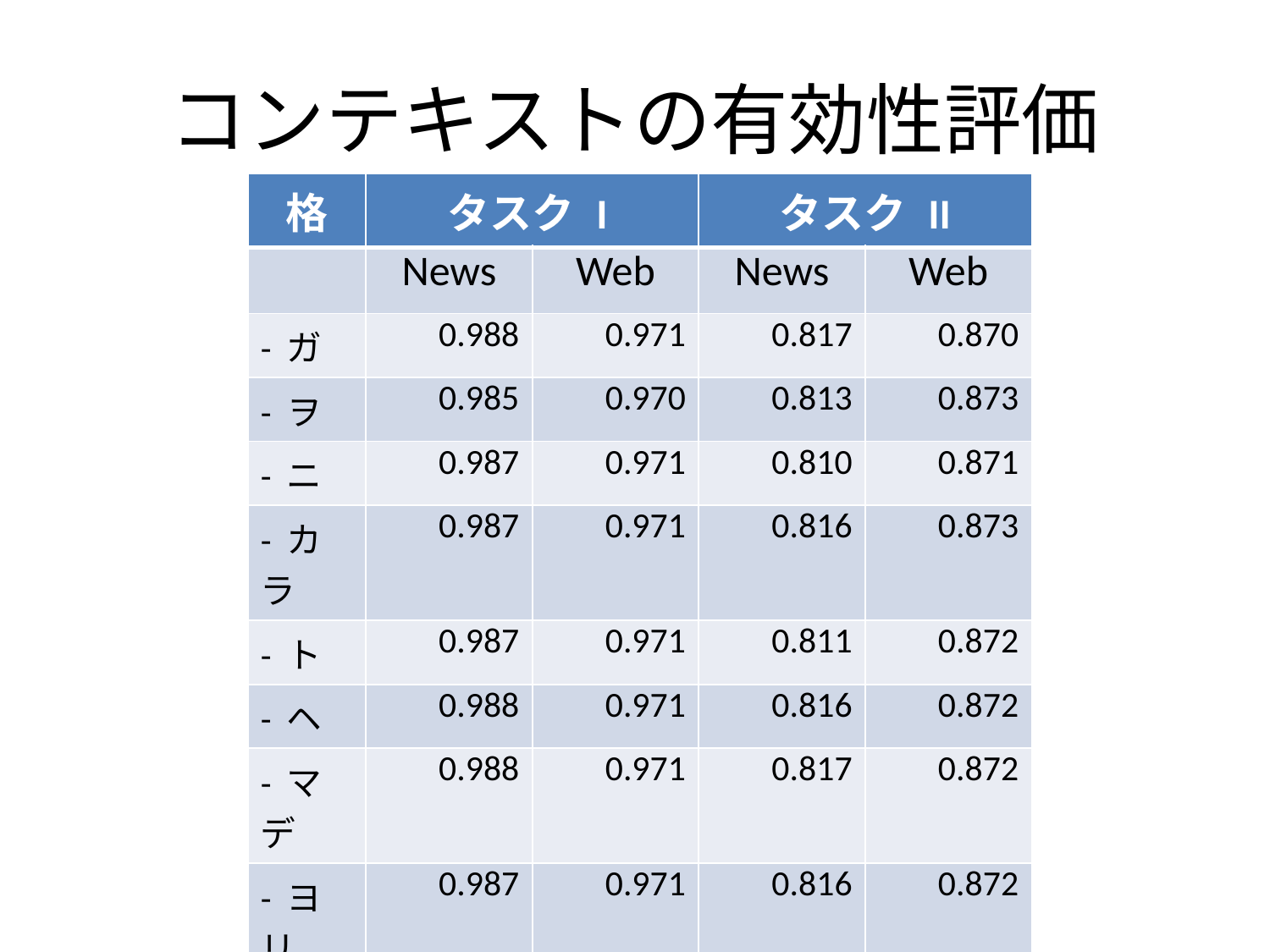

# コンテキストの有効性評価
| 格 | タスク I |  | タスク II |  |
| --- | --- | --- | --- | --- |
|  | News | Web | News | Web |
| - ガ | 0.988 | 0.971 | 0.817 | 0.870 |
| - ヲ | 0.985 | 0.970 | 0.813 | 0.873 |
| - ニ | 0.987 | 0.971 | 0.810 | 0.871 |
| - カラ | 0.987 | 0.971 | 0.816 | 0.873 |
| - ト | 0.987 | 0.971 | 0.811 | 0.872 |
| - ヘ | 0.988 | 0.971 | 0.816 | 0.872 |
| - マデ | 0.988 | 0.971 | 0.817 | 0.872 |
| - ヨリ | 0.987 | 0.971 | 0.816 | 0.872 |
| - ノ | 0.982 | 0.966 | 0.762 | 0.867 |
| 全て | 0.988 | 0.971 | 0.816 | 0.872 |
| + デ | 0.988 | 0.971 | 0.807 | 0.870 |